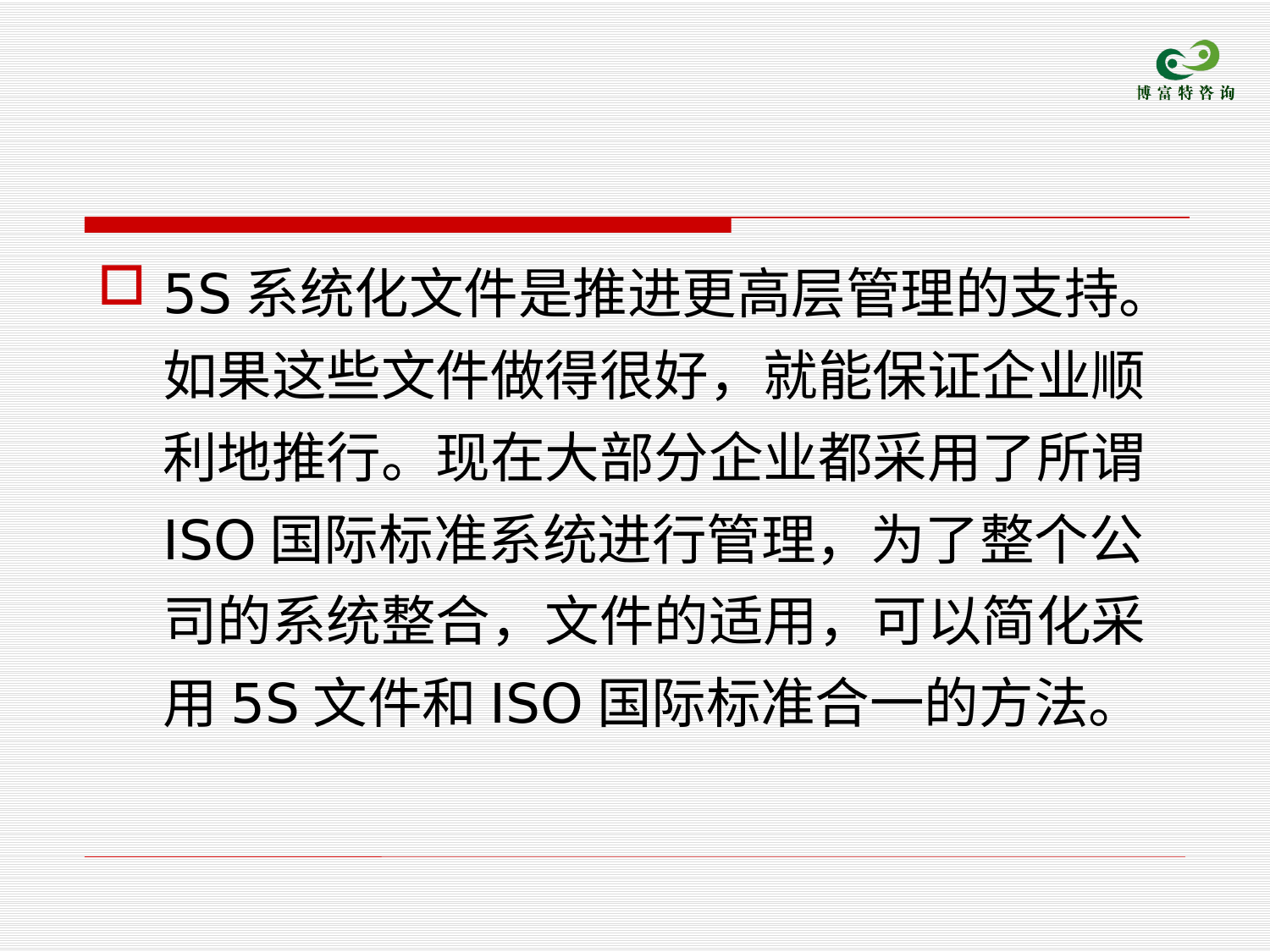

5S系统化文件是推进更高层管理的支持。如果这些文件做得很好，就能保证企业顺利地推行。现在大部分企业都采用了所谓ISO国际标准系统进行管理，为了整个公司的系统整合，文件的适用，可以简化采用5S文件和ISO国际标准合一的方法。
340